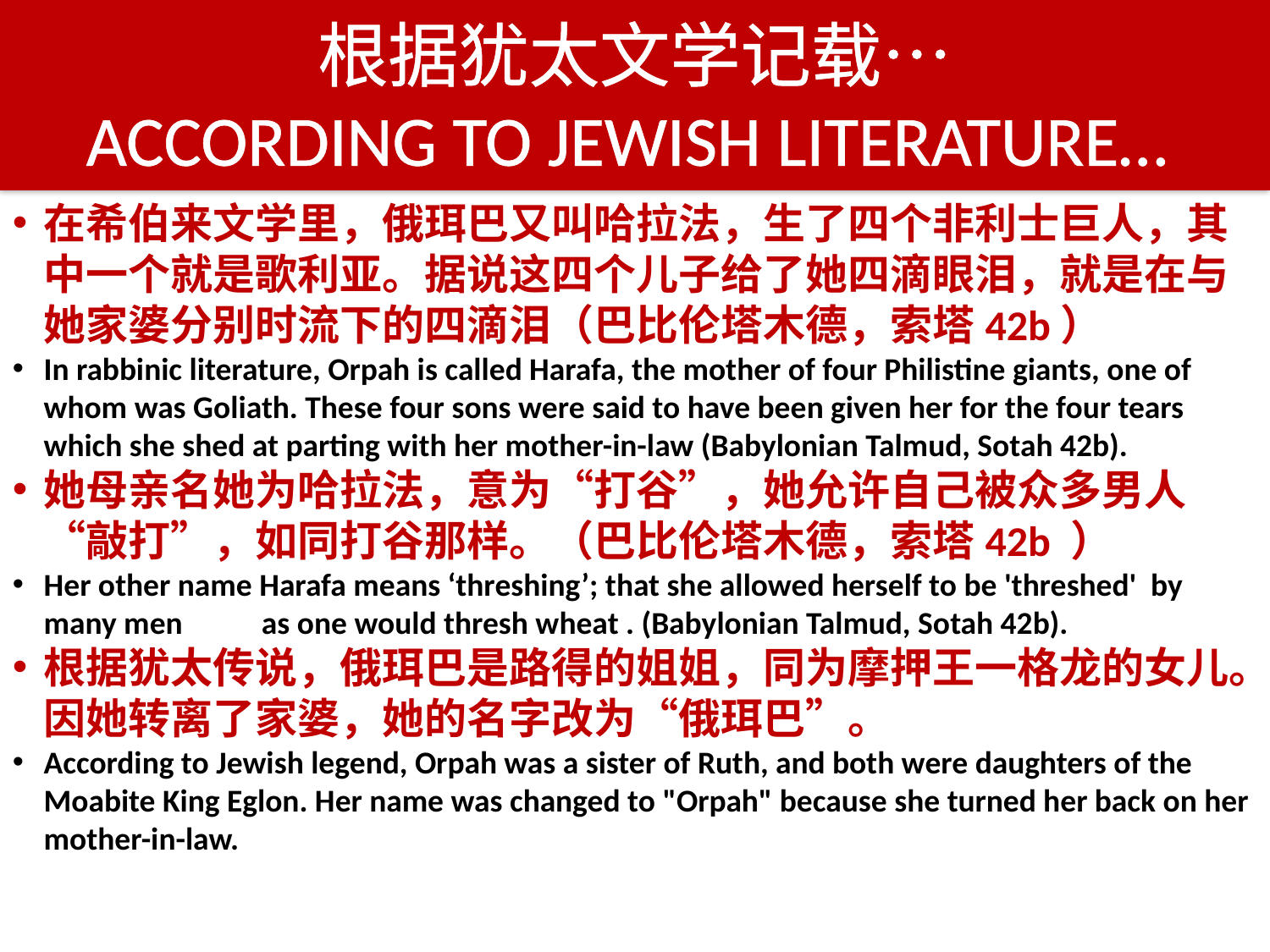

根据犹太文学记载…
ACCORDING TO JEWISH LITERATURE…
在希伯来文学里，俄珥巴又叫哈拉法，生了四个非利士巨人，其中一个就是歌利亚。据说这四个儿子给了她四滴眼泪，就是在与她家婆分别时流下的四滴泪（巴比伦塔木德，索塔42b）
In rabbinic literature, Orpah is called Harafa, the mother of four Philistine giants, one of whom was Goliath. These four sons were said to have been given her for the four tears which she shed at parting with her mother-in-law (Babylonian Talmud, Sotah 42b).
她母亲名她为哈拉法，意为“打谷”，她允许自己被众多男人“敲打”，如同打谷那样。（巴比伦塔木德，索塔42b ）
Her other name Harafa means ‘threshing’; that she allowed herself to be 'threshed'  by many men           as one would thresh wheat . (Babylonian Talmud, Sotah 42b).
根据犹太传说，俄珥巴是路得的姐姐，同为摩押王一格龙的女儿。因她转离了家婆，她的名字改为“俄珥巴”。
According to Jewish legend, Orpah was a sister of Ruth, and both were daughters of the Moabite King Eglon. Her name was changed to "Orpah" because she turned her back on her mother-in-law.